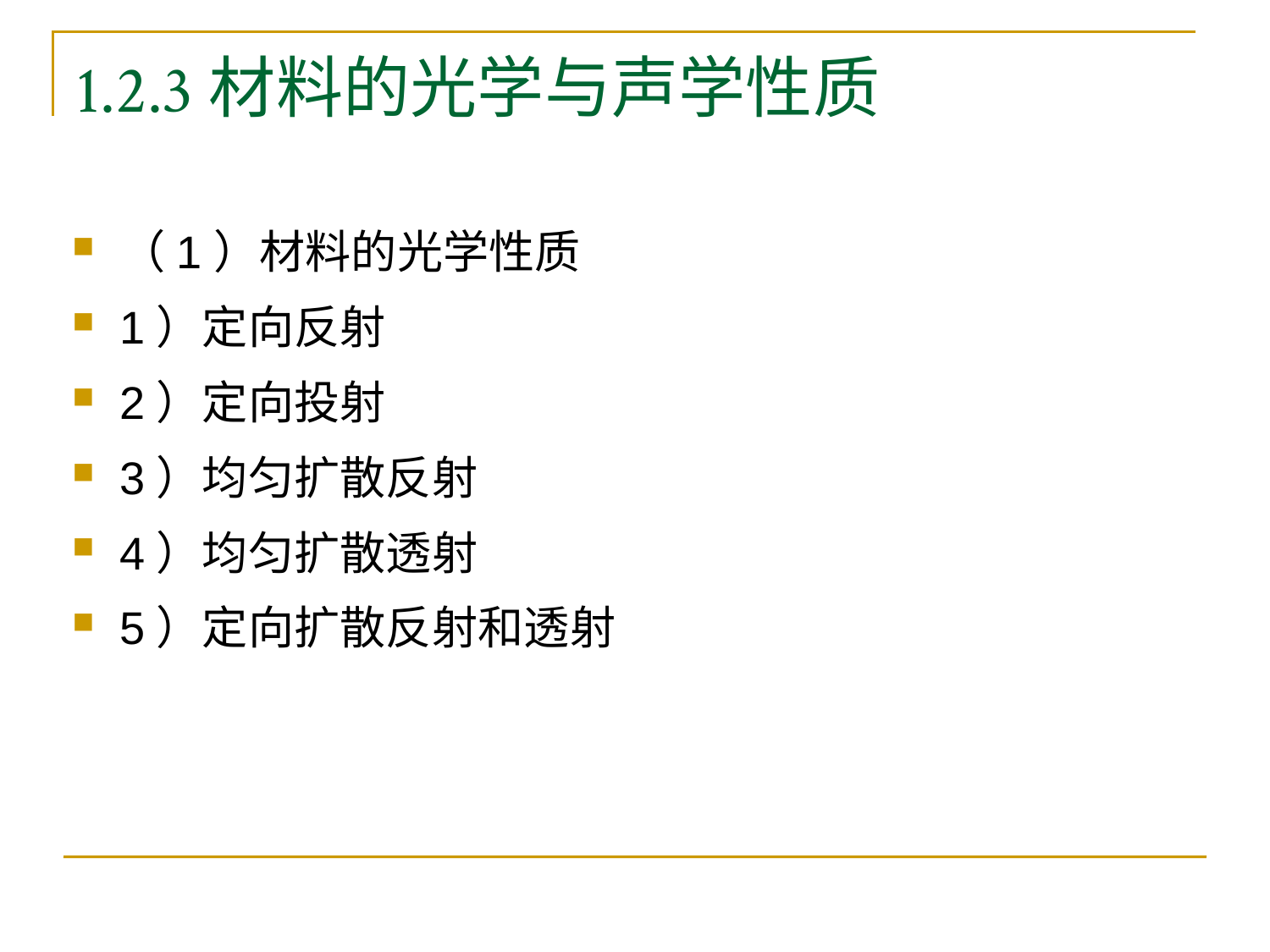

# 1.2.3材料的光学与声学性质
（1）材料的光学性质
1）定向反射
2）定向投射
3）均匀扩散反射
4）均匀扩散透射
5）定向扩散反射和透射